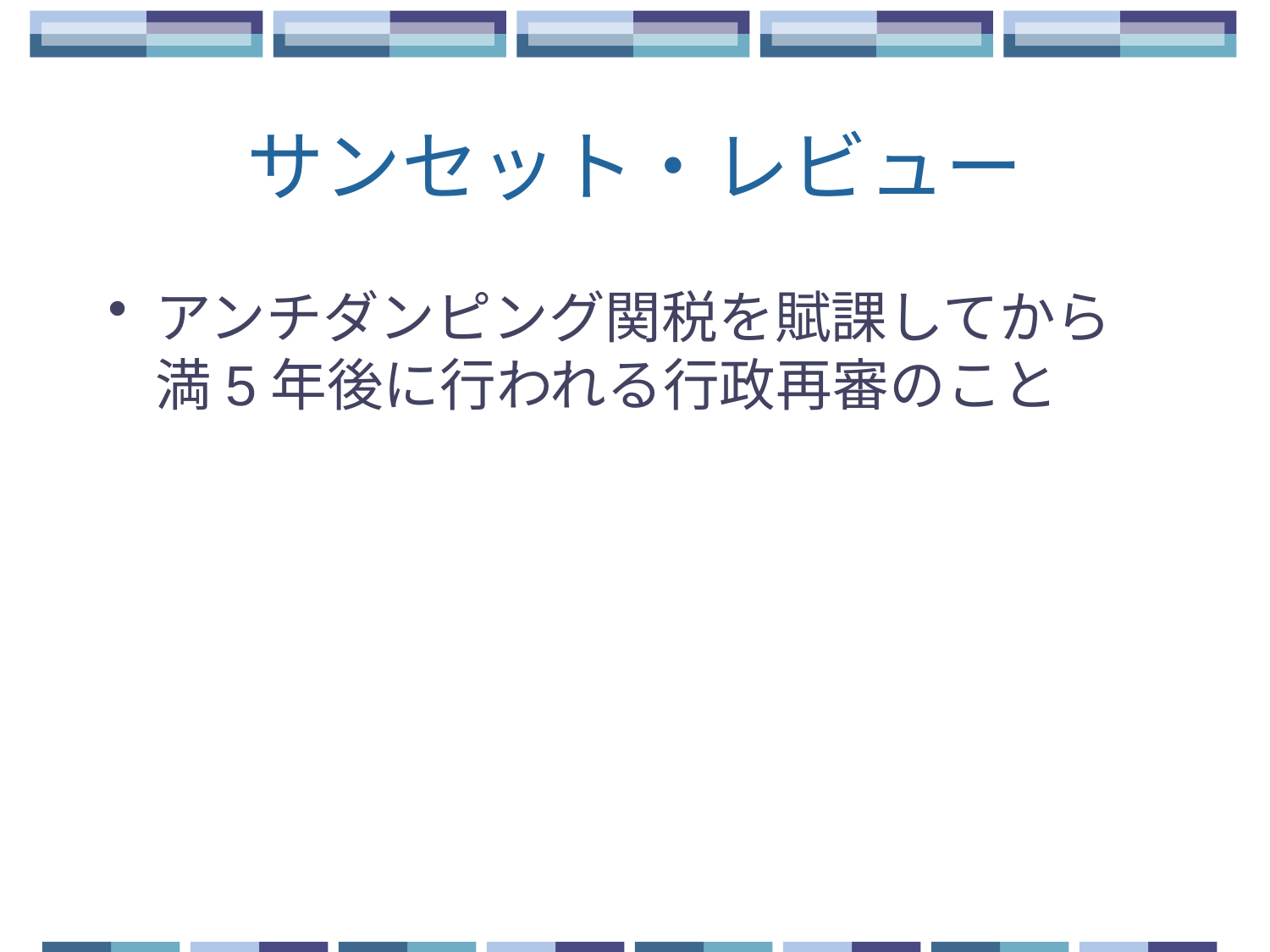

# サンセット・レビュー
アンチダンピング関税を賦課してから満5年後に行われる行政再審のこと